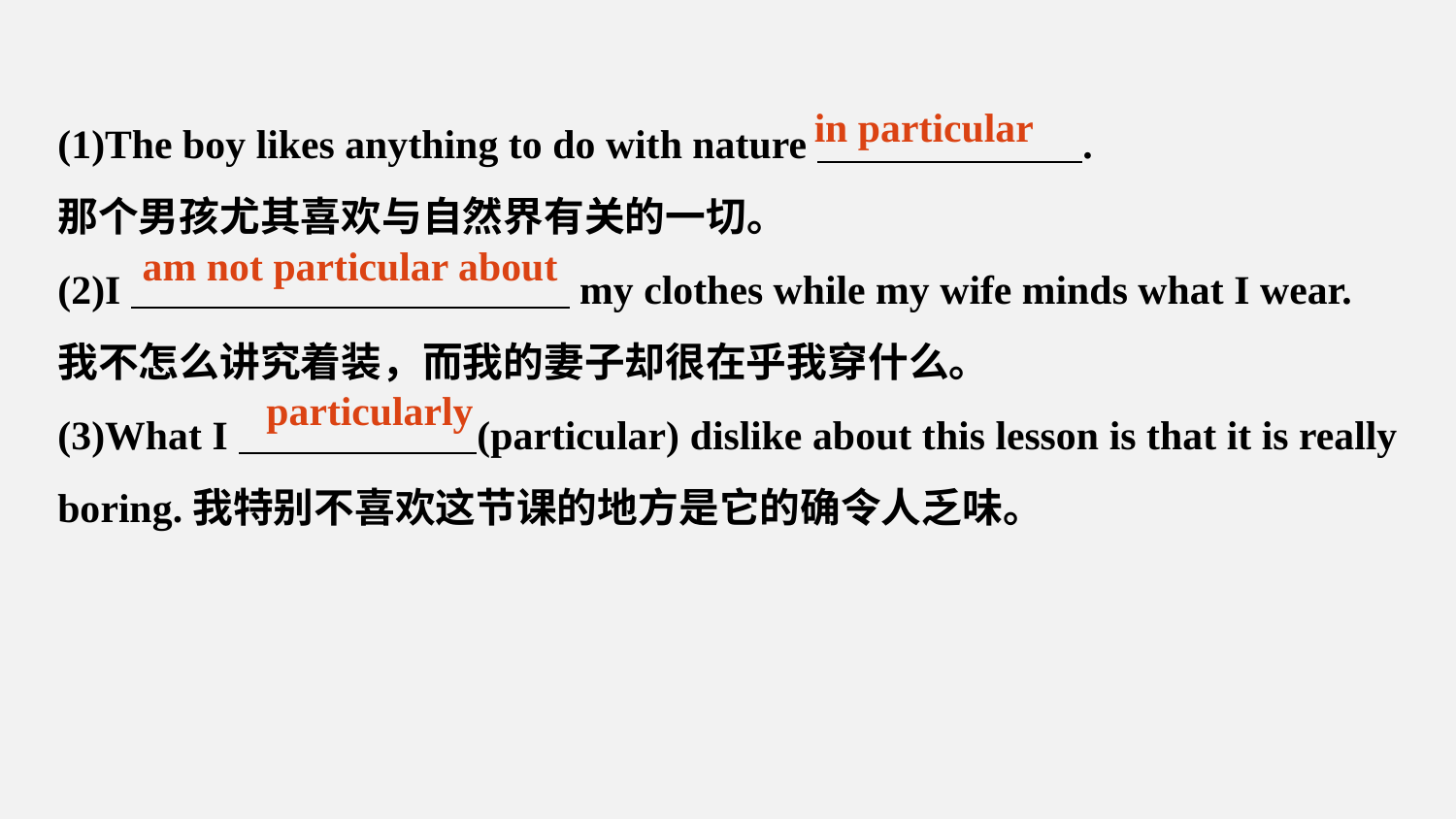

(1)The boy likes anything to do with nature                           .
那个男孩尤其喜欢与自然界有关的一切。
(2)I                                             my clothes while my wife minds what I wear.
我不怎么讲究着装，而我的妻子却很在乎我穿什么。
(3)What I                        (particular) dislike about this lesson is that it is really boring.我特别不喜欢这节课的地方是它的确令人乏味。
in particular
am not particular about
particularly